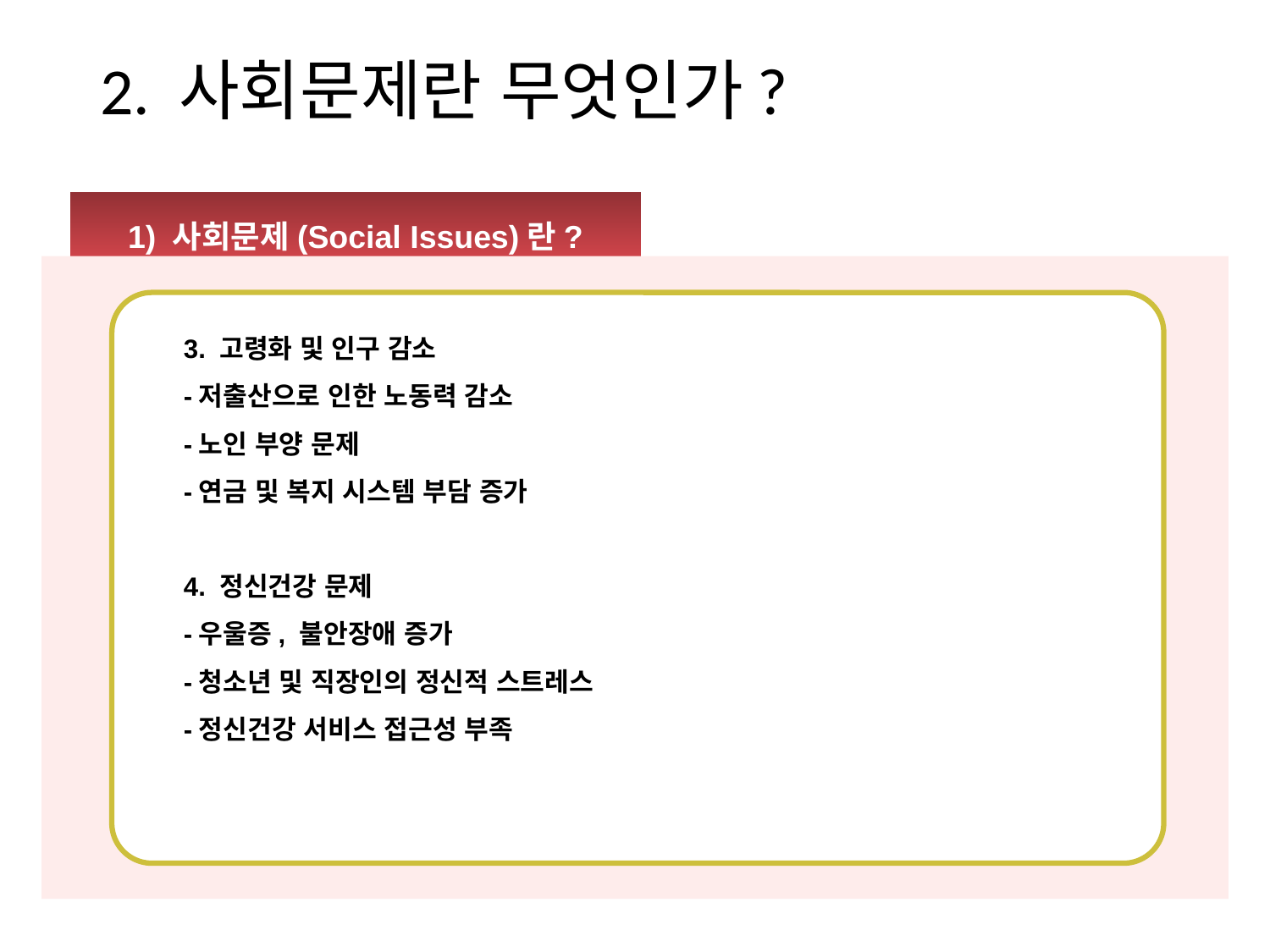

# 2. 사회문제란 무엇인가?
1) 사회문제(Social Issues)란?

3. 고령화 및 인구 감소
-저출산으로 인한 노동력 감소
-노인 부양 문제
-연금 및 복지 시스템 부담 증가

4. 정신건강 문제
-우울증, 불안장애 증가
-청소년 및 직장인의 정신적 스트레스
-정신건강 서비스 접근성 부족